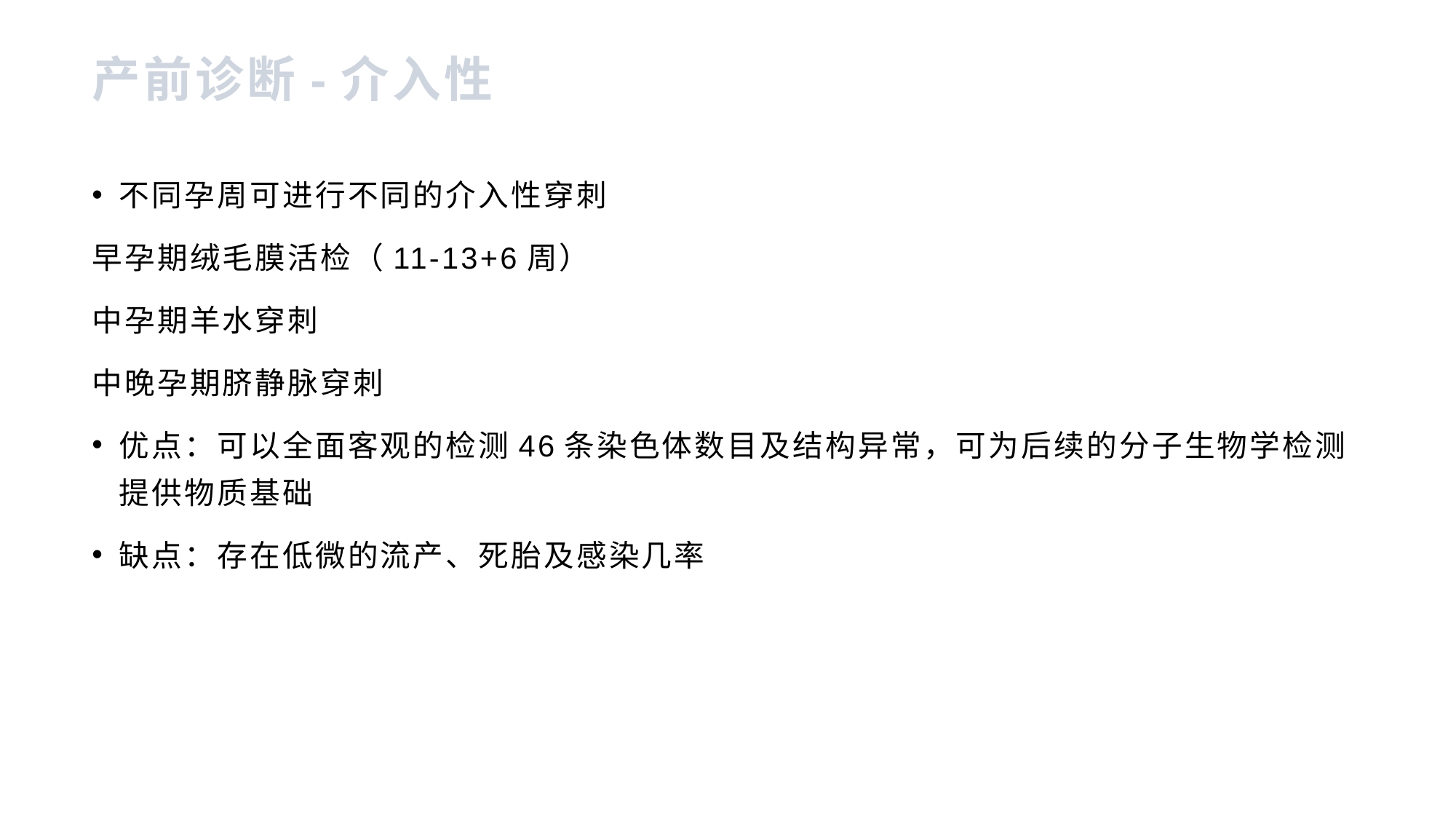

# 产前诊断-介入性

不同孕周可进行不同的介入性穿刺
早孕期绒毛膜活检（11-13+6周）
中孕期羊水穿刺
中晚孕期脐静脉穿刺
优点：可以全面客观的检测46条染色体数目及结构异常，可为后续的分子生物学检测提供物质基础
缺点：存在低微的流产、死胎及感染几率